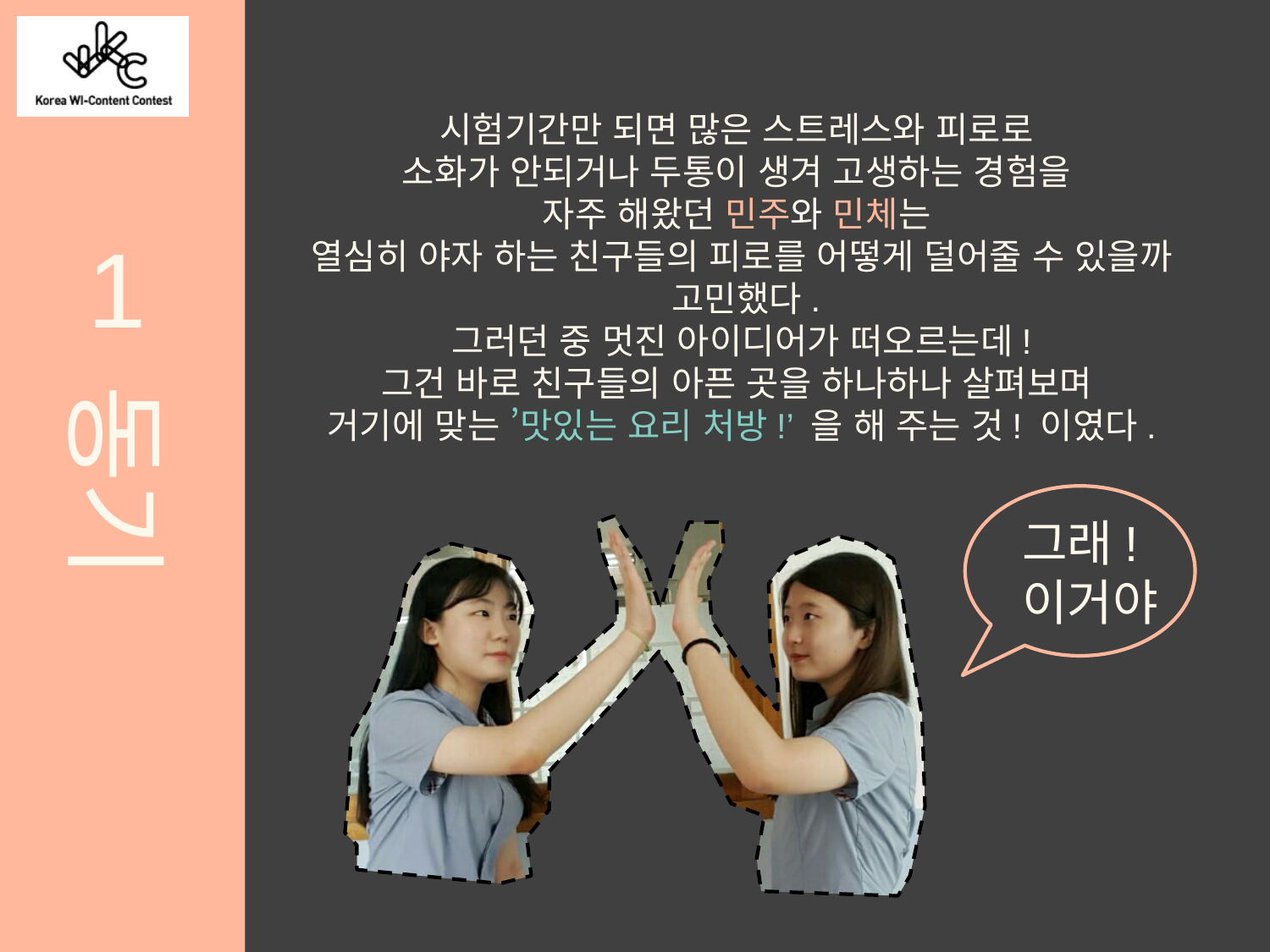

시험기간만 되면 많은 스트레스와 피로로
소화가 안되거나 두통이 생겨 고생하는 경험을
자주 해왔던 민주와 민체는
열심히 야자 하는 친구들의 피로를 어떻게 덜어줄 수 있을까
 고민했다.
그러던 중 멋진 아이디어가 떠오르는데!
그건 바로 친구들의 아픈 곳을 하나하나 살펴보며
거기에 맞는 ’맛있는 요리 처방!’ 을 해 주는 것! 이였다.
1
   동기

그래!
이거야